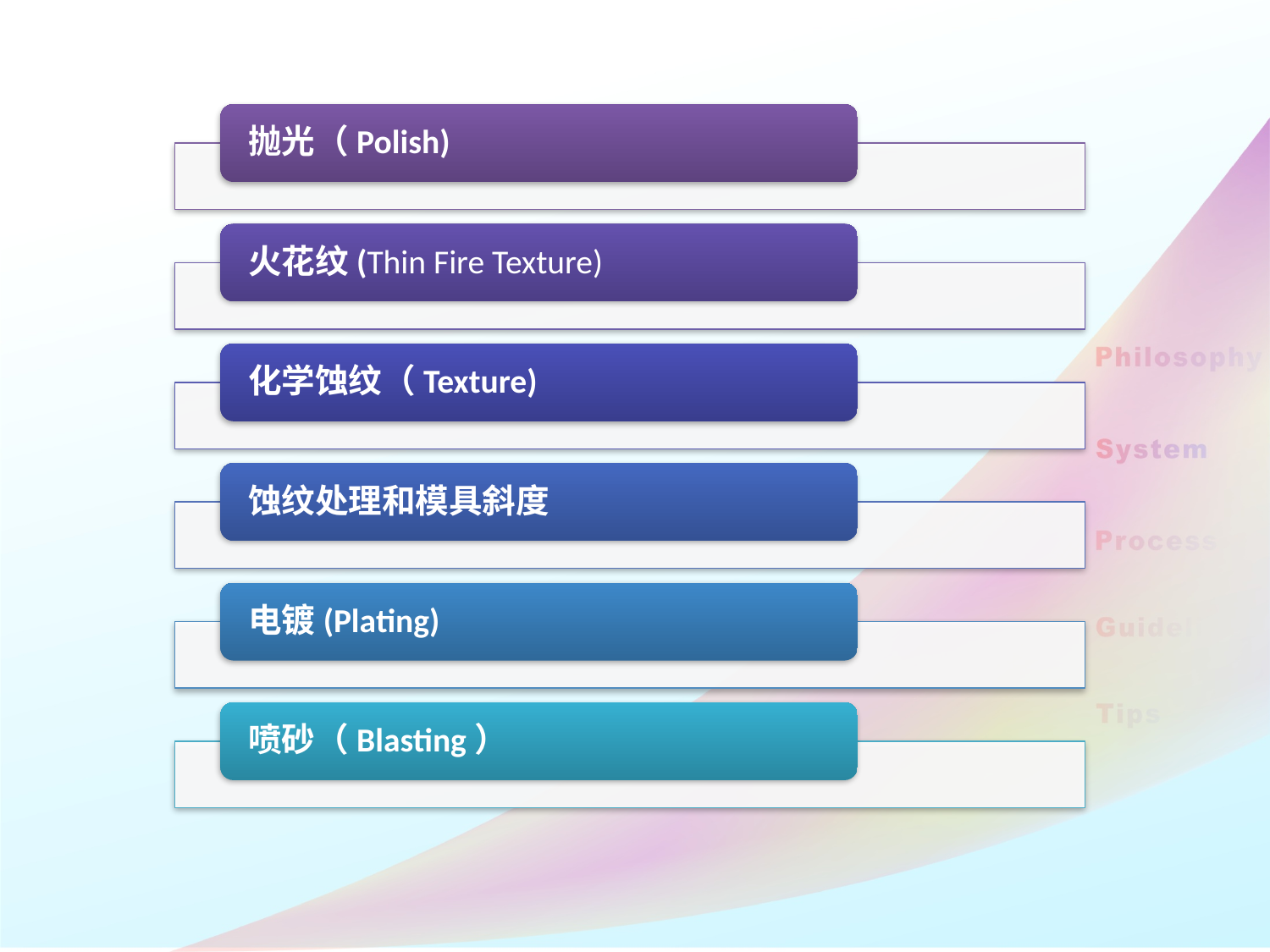

抛光（Polish)
火花纹(Thin Fire Texture)
化学蚀纹（Texture)
蚀纹处理和模具斜度
电镀(Plating)
喷砂（Blasting）